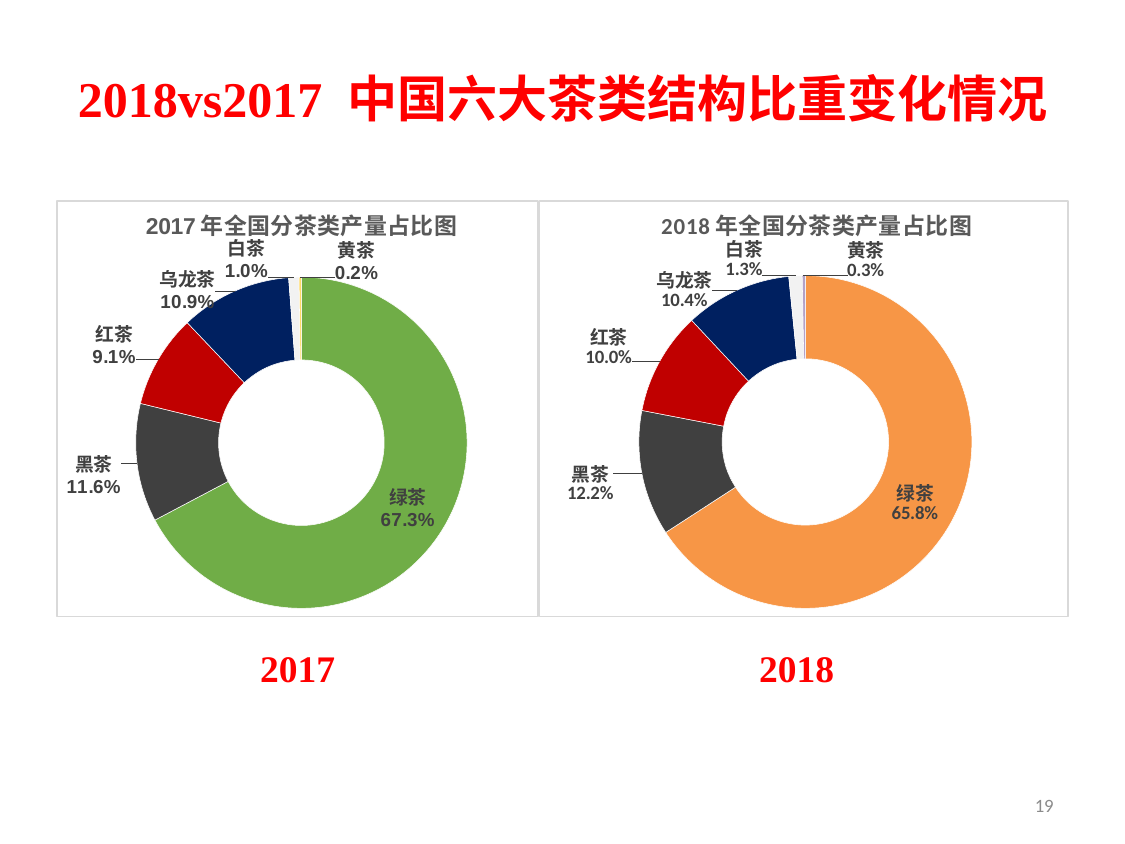

# 2018vs2017 中国六大茶类结构比重变化情况

### Chart: 2017年全国分茶类产量占比图

| Category |  |
|---|---|
| 绿茶 | 167.89710000000005 |
| 黑茶 | 28.8609 |
| 红茶 | 22.679900000000007 |
| 乌龙茶 | 27.133900000000008 |
| 白茶 | 2.5181 |
| 黄茶 | 0.5513 |

### Chart: 2018年全国分茶类产量占比图

| Category |  |
|---|---|
| 绿茶 | 172.23850000000002 |
| 黑茶 | 31.88559999999999 |
| 红茶 | 26.1945 |
| 乌龙茶 | 27.1184 |
| 白茶 | 3.3678 |
| 黄茶 | 0.7952 |
2017
2018
19